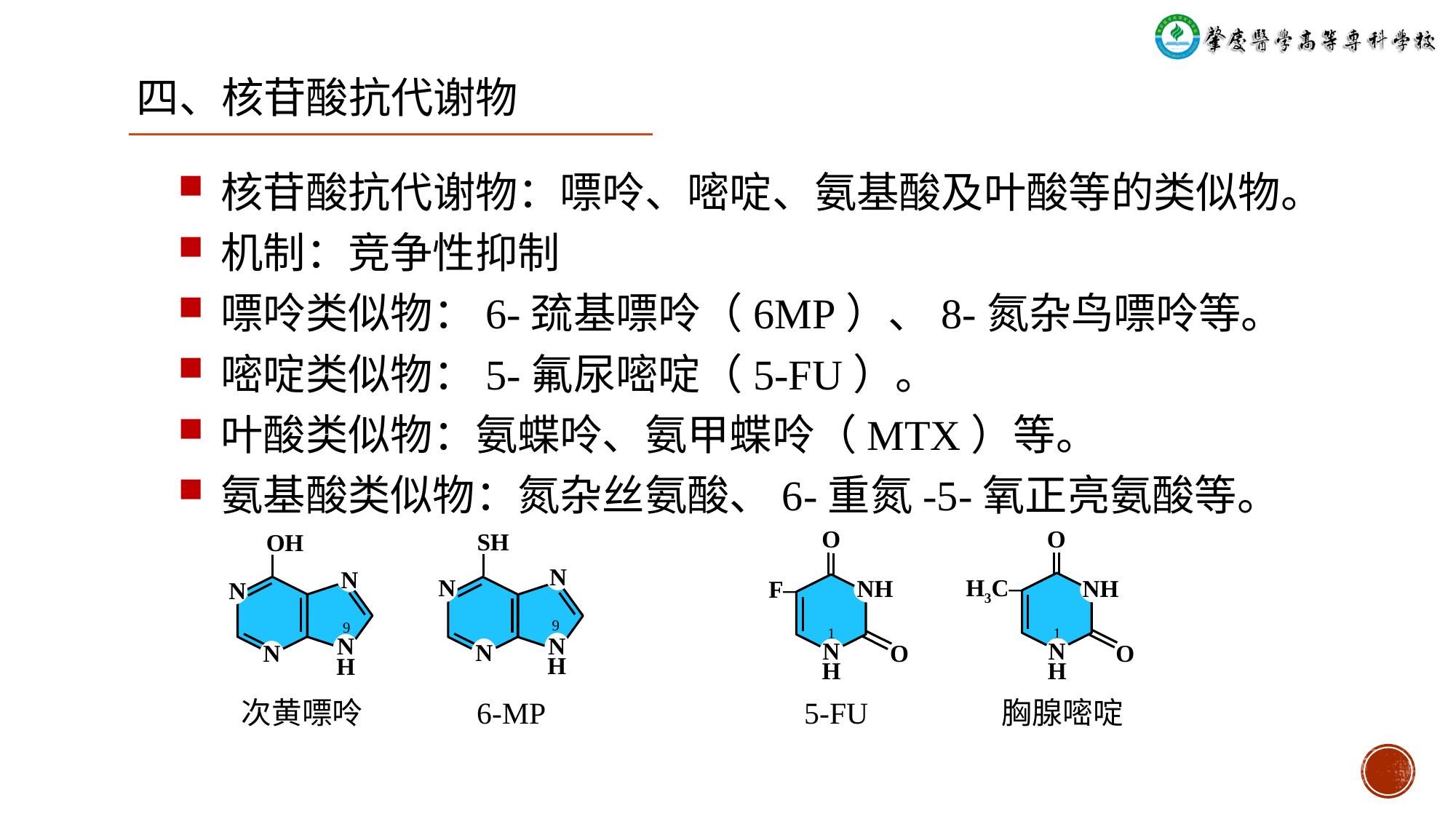

四、核苷酸抗代谢物
核苷酸抗代谢物：嘌呤、嘧啶、氨基酸及叶酸等的类似物。
机制：竞争性抑制
嘌呤类似物：6-巯基嘌呤（6MP）、8-氮杂鸟嘌呤等。
嘧啶类似物：5-氟尿嘧啶（5-FU）。
叶酸类似物：氨蝶呤、氨甲蝶呤（MTX）等。
氨基酸类似物：氮杂丝氨酸、6-重氮-5-氧正亮氨酸等。
O
O
SH
OH

N
N
N
H3C‒
NH
NH
F‒

N

9
9
1
1

N
O
O

N

N
H
N
H

N
H
N
H
次黄嘌呤
6-MP
5-FU
胸腺嘧啶